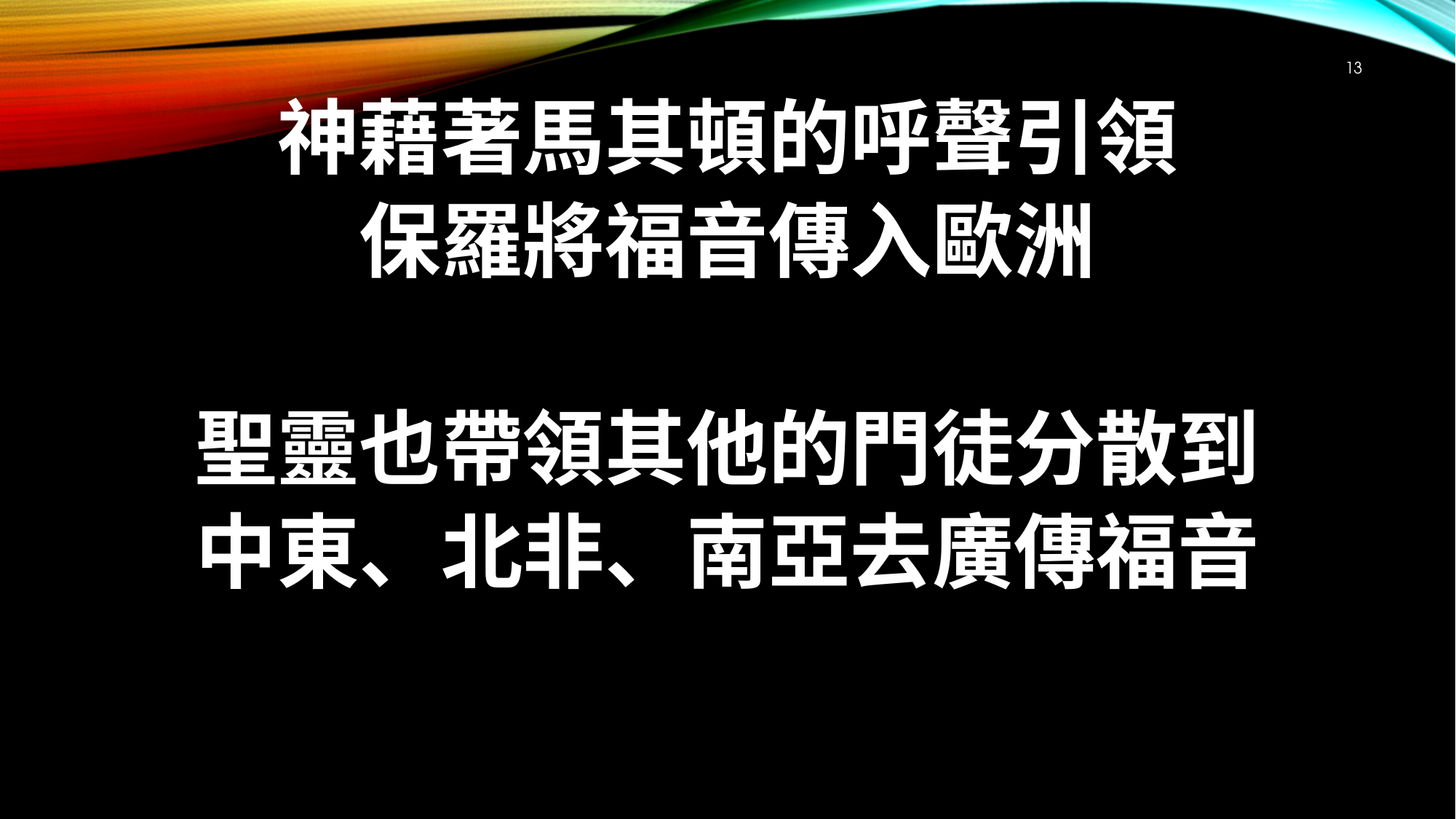

13
神藉著馬其頓的呼聲引領
保羅將福音傳入歐洲

聖靈也帶領其他的門徒分散到
中東、北非、南亞去廣傳福音